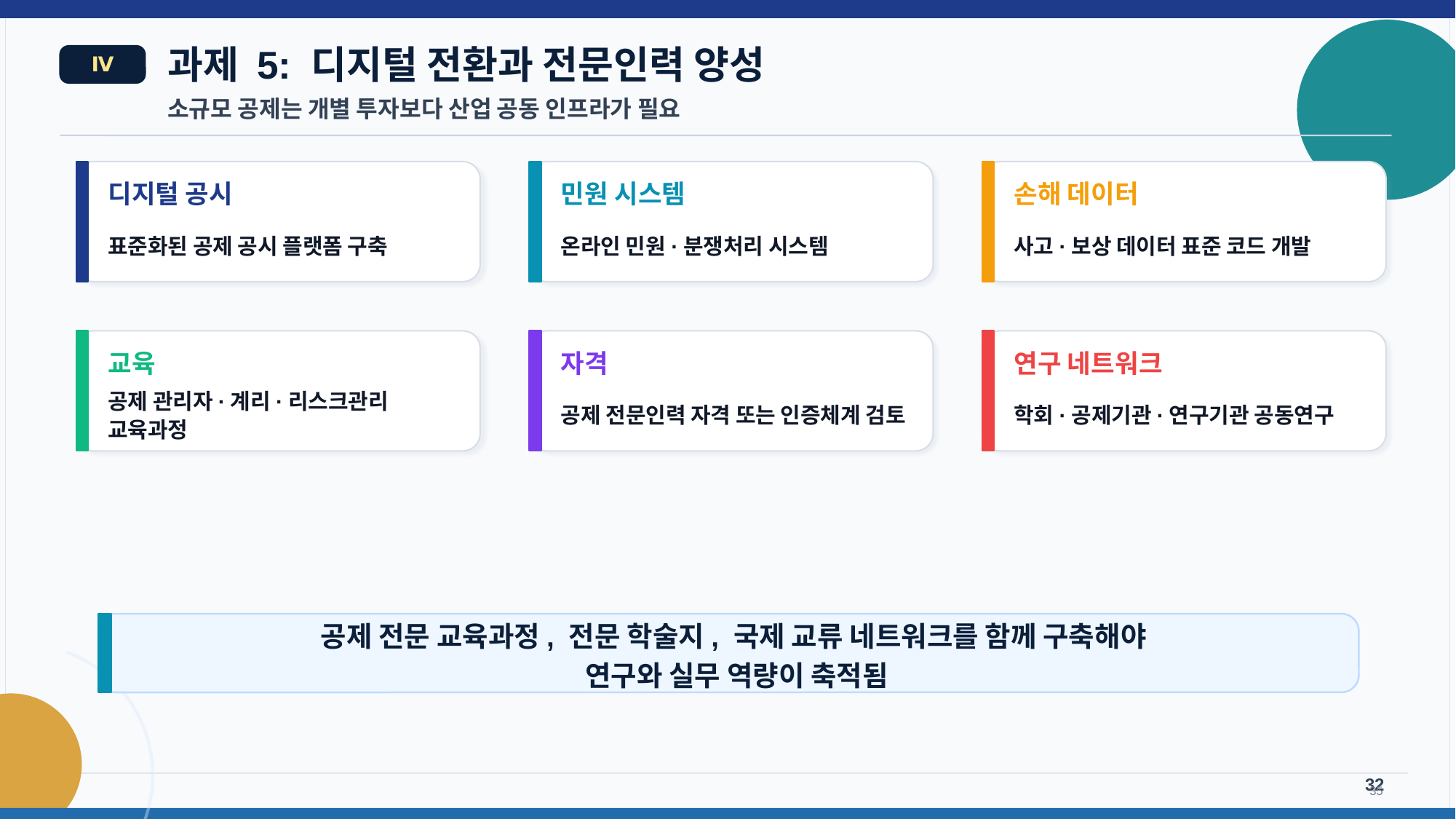

과제 5: 디지털 전환과 전문인력 양성

Ⅳ
소규모 공제는 개별 투자보다 산업 공동 인프라가 필요

디지털 공시
민원 시스템
손해 데이터
표준화된 공제 공시 플랫폼 구축
온라인 민원·분쟁처리 시스템
사고·보상 데이터 표준 코드 개발

교육
자격
연구 네트워크
공제 관리자·계리·리스크관리 교육과정
공제 전문인력 자격 또는 인증체계 검토
학회·공제기관·연구기관 공동연구

공제 전문 교육과정, 전문 학술지, 국제 교류 네트워크를 함께 구축해야
연구와 실무 역량이 축적됨

32
35